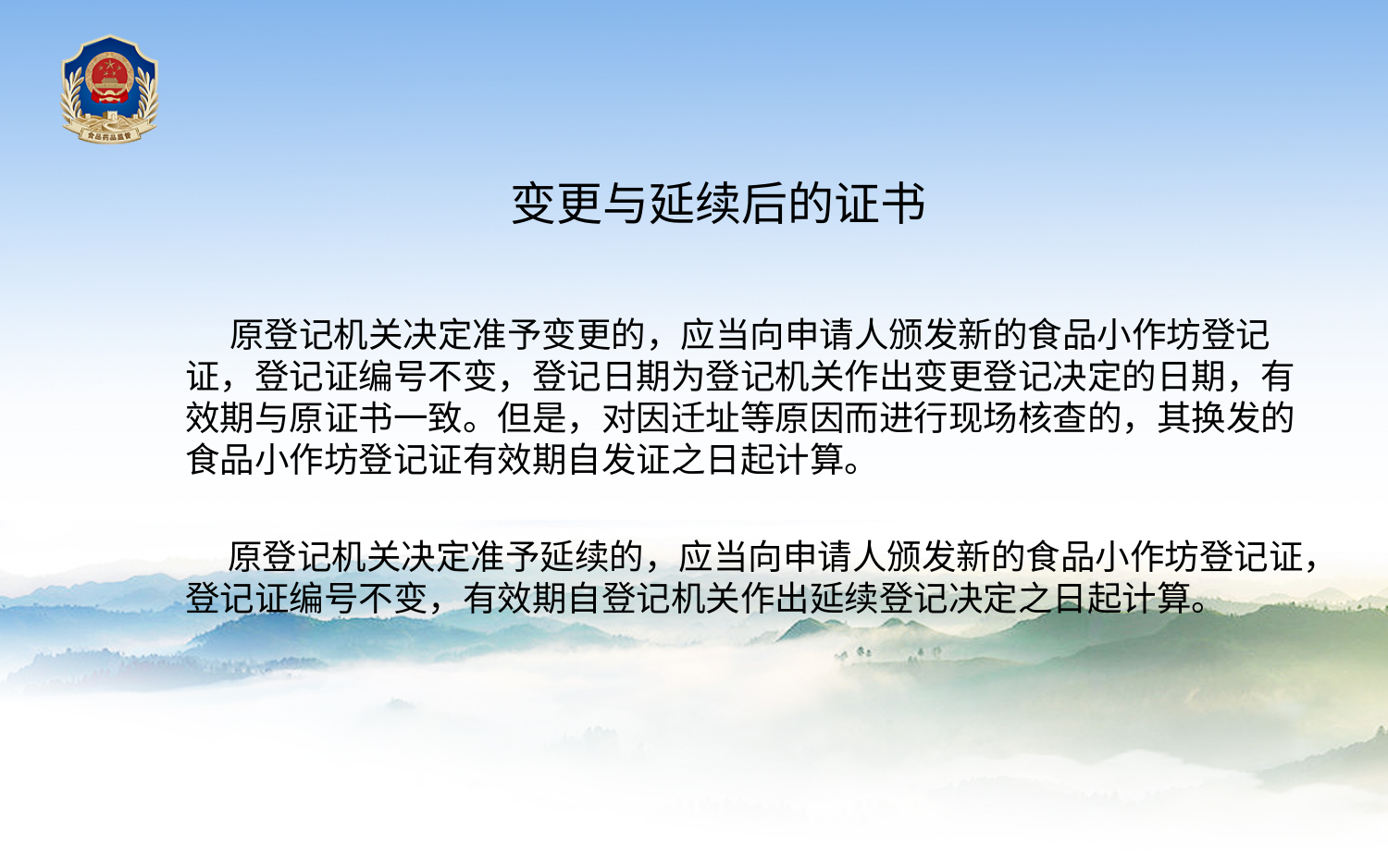

变更与延续后的证书

               原登记机关决定准予变更的，应当向申请人颁发新的食品小作坊登记证，登记证编号不变，登记日期为登记机关作出变更登记决定的日期，有效期与原证书一致。但是，对因迁址等原因而进行现场核查的，其换发的食品小作坊登记证有效期自发证之日起计算。

           原登记机关决定准予延续的，应当向申请人颁发新的食品小作坊登记证，登记证编号不变，有效期自登记机关作出延续登记决定之日起计算。